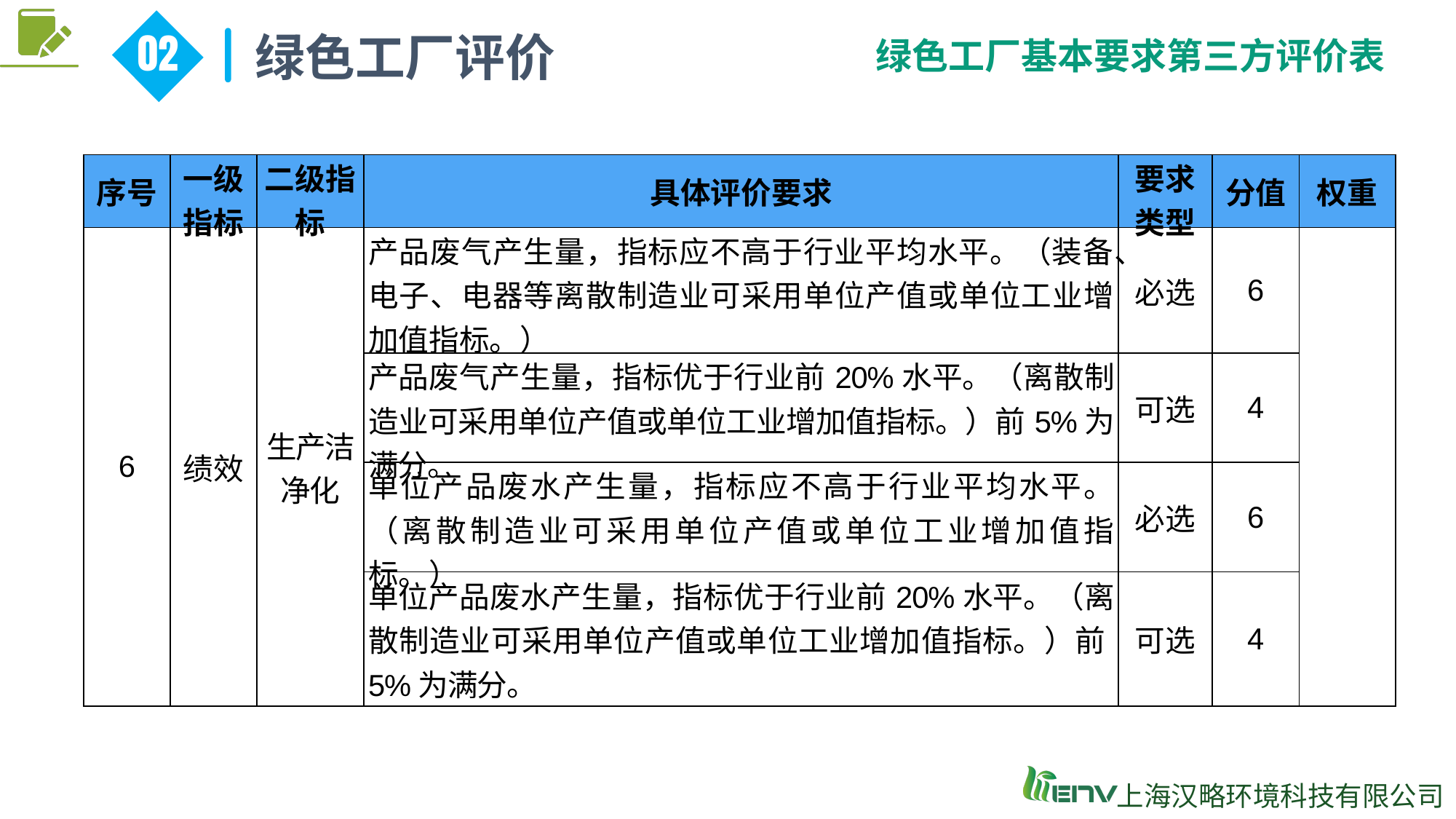

绿色工厂评价

02
绿色工厂基本要求第三方评价表
| 序号 | 一级 指标 | 二级指标 | 具体评价要求 | 要求类型 | 分值 | 权重 |
| --- | --- | --- | --- | --- | --- | --- |
| 6 | 绩效 | 生产洁净化 | 产品废气产生量，指标应不高于行业平均水平。（装备、电子、电器等离散制造业可采用单位产值或单位工业增加值指标。） | 必选 | 6 |  |
|  |  |  | 产品废气产生量，指标优于行业前20%水平。（离散制造业可采用单位产值或单位工业增加值指标。）前5%为满分。 | 可选 | 4 |  |
|  |  |  | 单位产品废水产生量，指标应不高于行业平均水平。（离散制造业可采用单位产值或单位工业增加值指标。） | 必选 | 6 |  |
|  |  |  | 单位产品废水产生量，指标优于行业前20%水平。（离散制造业可采用单位产值或单位工业增加值指标。）前5%为满分。 | 可选 | 4 |  |